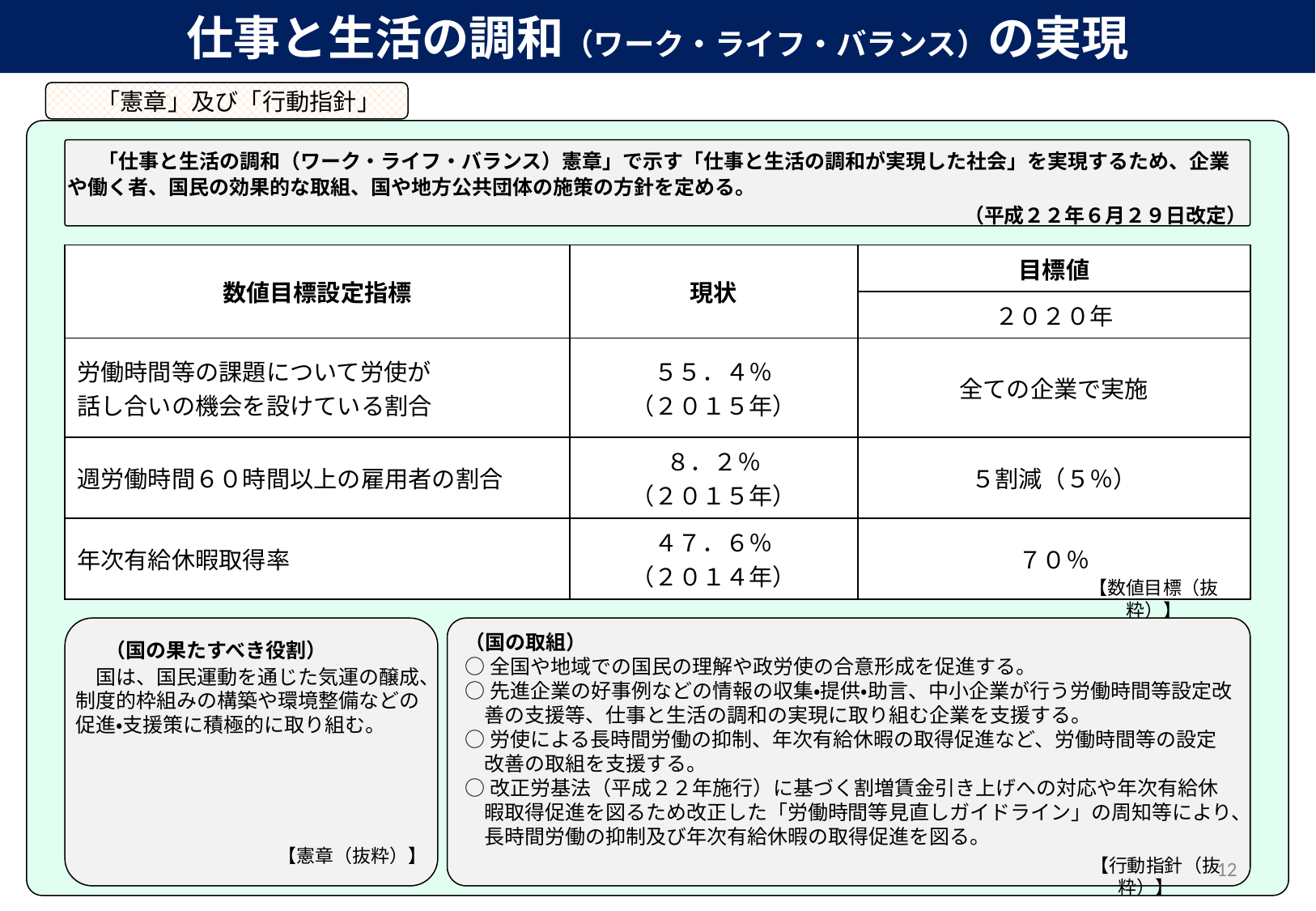

仕事と生活の調和（ワーク・ライフ・バランス）の実現
　「憲章」及び「行動指針」

　「仕事と生活の調和（ワーク・ライフ・バランス）憲章」で示す「仕事と生活の調和が実現した社会」を実現するため、企業や働く者、国民の効果的な取組、国や地方公共団体の施策の方針を定める。
（平成２２年６月２９日改定）
| 数値目標設定指標 | 現状 | 目標値 |
| --- | --- | --- |
|  |  | ２０２０年 |
| 労働時間等の課題について労使が 話し合いの機会を設けている割合 | ５５．４％ （２０１５年） | 全ての企業で実施 |
| 週労働時間６０時間以上の雇用者の割合 | ８．２％ （２０１５年） | ５割減（５％） |
| 年次有給休暇取得率 | ４７．６％ （２０１４年） | ７０％ |
【数値目標（抜粋）】
　（国の果たすべき役割）
　国は、国民運動を通じた気運の醸成、制度的枠組みの構築や環境整備などの促進・支援策に積極的に取り組む。
（国の取組）
○全国や地域での国民の理解や政労使の合意形成を促進する。
○先進企業の好事例などの情報の収集・提供・助言、中小企業が行う労働時間等設定改善の支援等、仕事と生活の調和の実現に取り組む企業を支援する。
○労使による長時間労働の抑制、年次有給休暇の取得促進など、労働時間等の設定改善の取組を支援する。
○改正労基法（平成２２年施行）に基づく割増賃金引き上げへの対応や年次有給休暇取得促進を図るため改正した「労働時間等見直しガイドライン」の周知等により、長時間労働の抑制及び年次有給休暇の取得促進を図る。
【憲章（抜粋）】
12
　【行動指針（抜粋）】